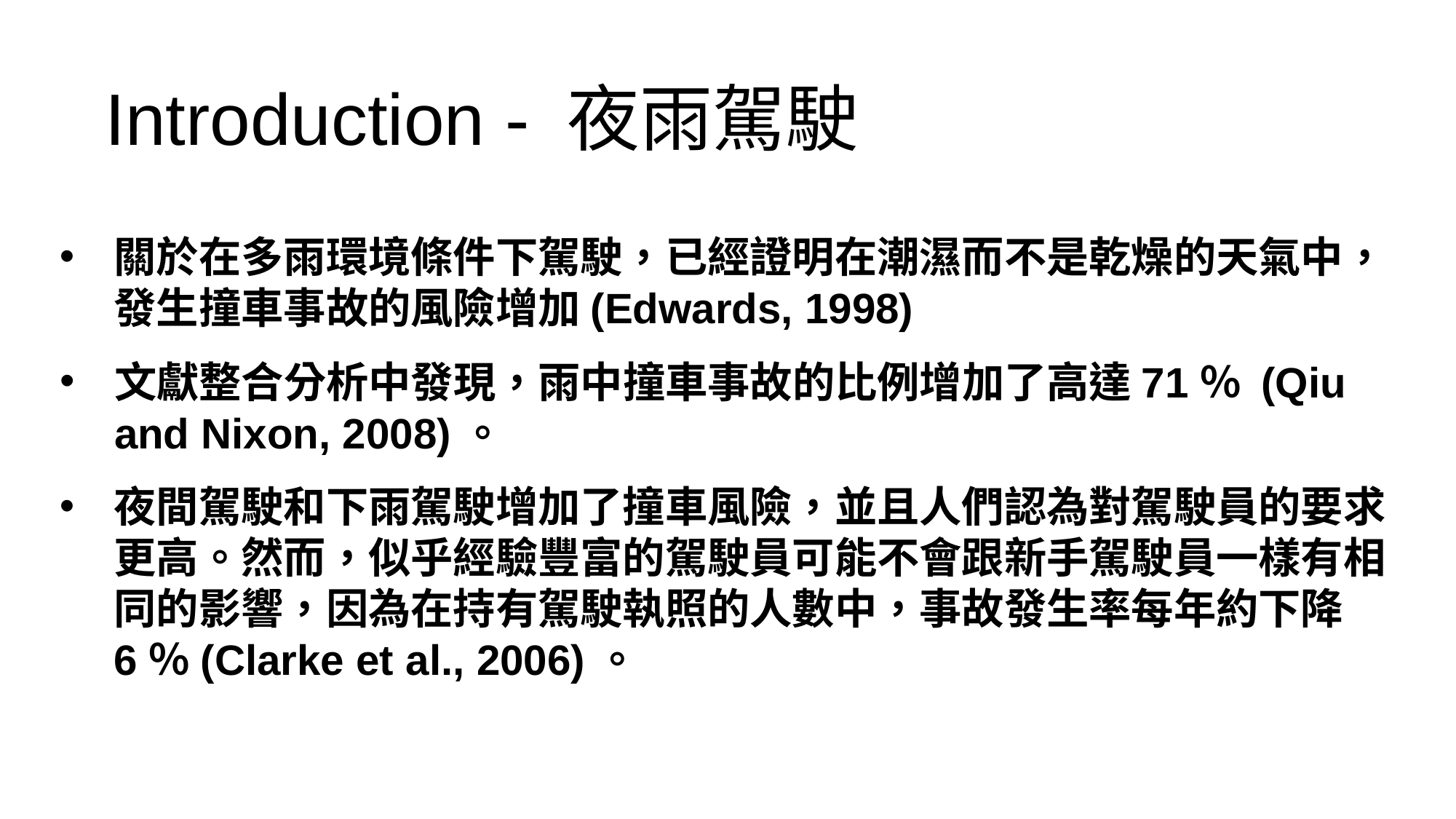

Introduction - 夜雨駕駛
關於在多雨環境條件下駕駛，已經證明在潮濕而不是乾燥的天氣中，發生撞車事故的風險增加(Edwards, 1998)
文獻整合分析中發現，雨中撞車事故的比例增加了高達71％ (Qiu and Nixon, 2008)。
夜間駕駛和下雨駕駛增加了撞車風險，並且人們認為對駕駛員的要求更高。然而，似乎經驗豐富的駕駛員可能不會跟新手駕駛員一樣有相同的影響，因為在持有駕駛執照的人數中，事故發生率每年約下降6％(Clarke et al., 2006)。